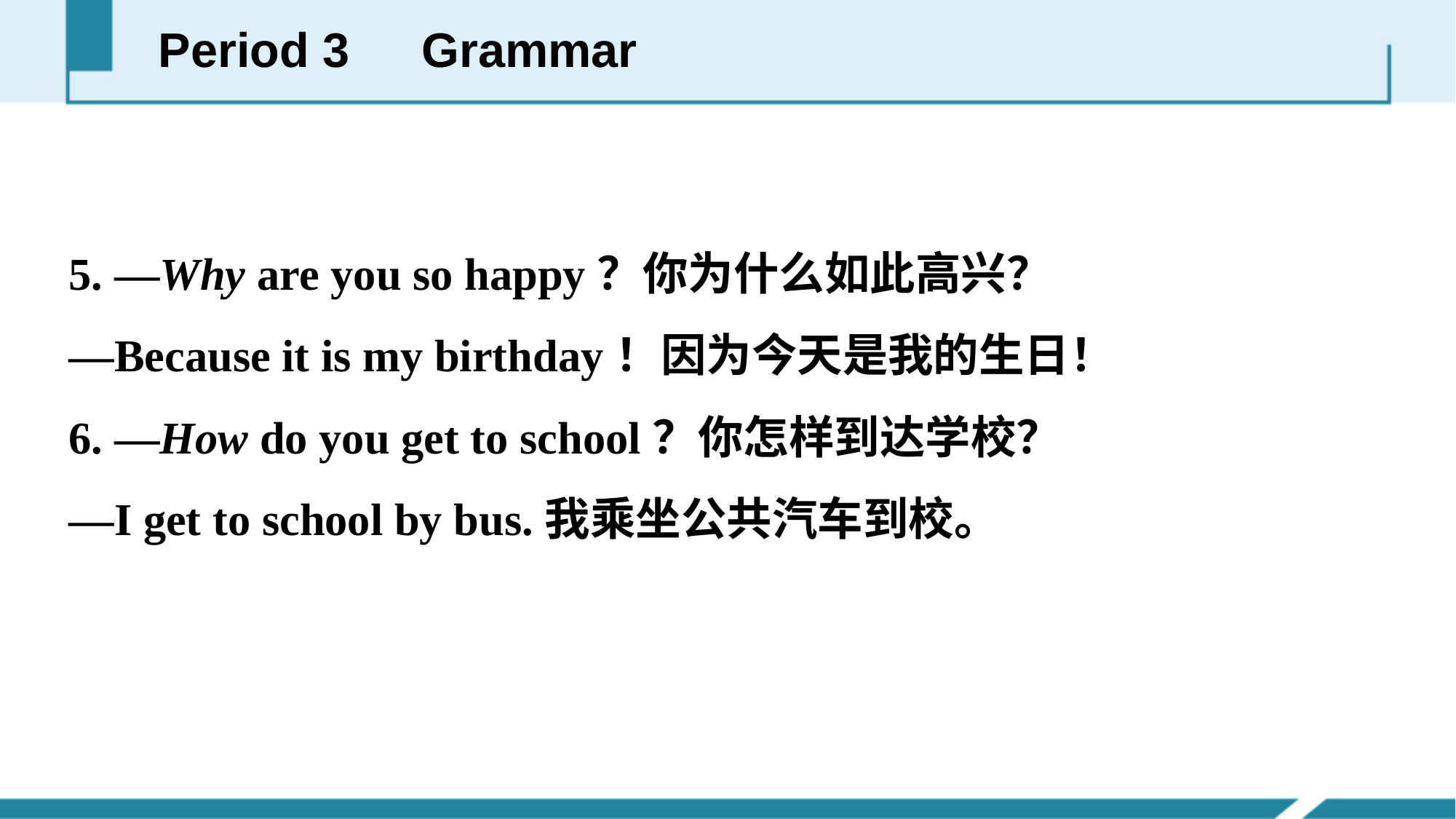

Period 3　Grammar
5. —Why are you so happy？你为什么如此高兴？
—Because it is my birthday！因为今天是我的生日！
6. —How do you get to school？你怎样到达学校？
—I get to school by bus.我乘坐公共汽车到校。